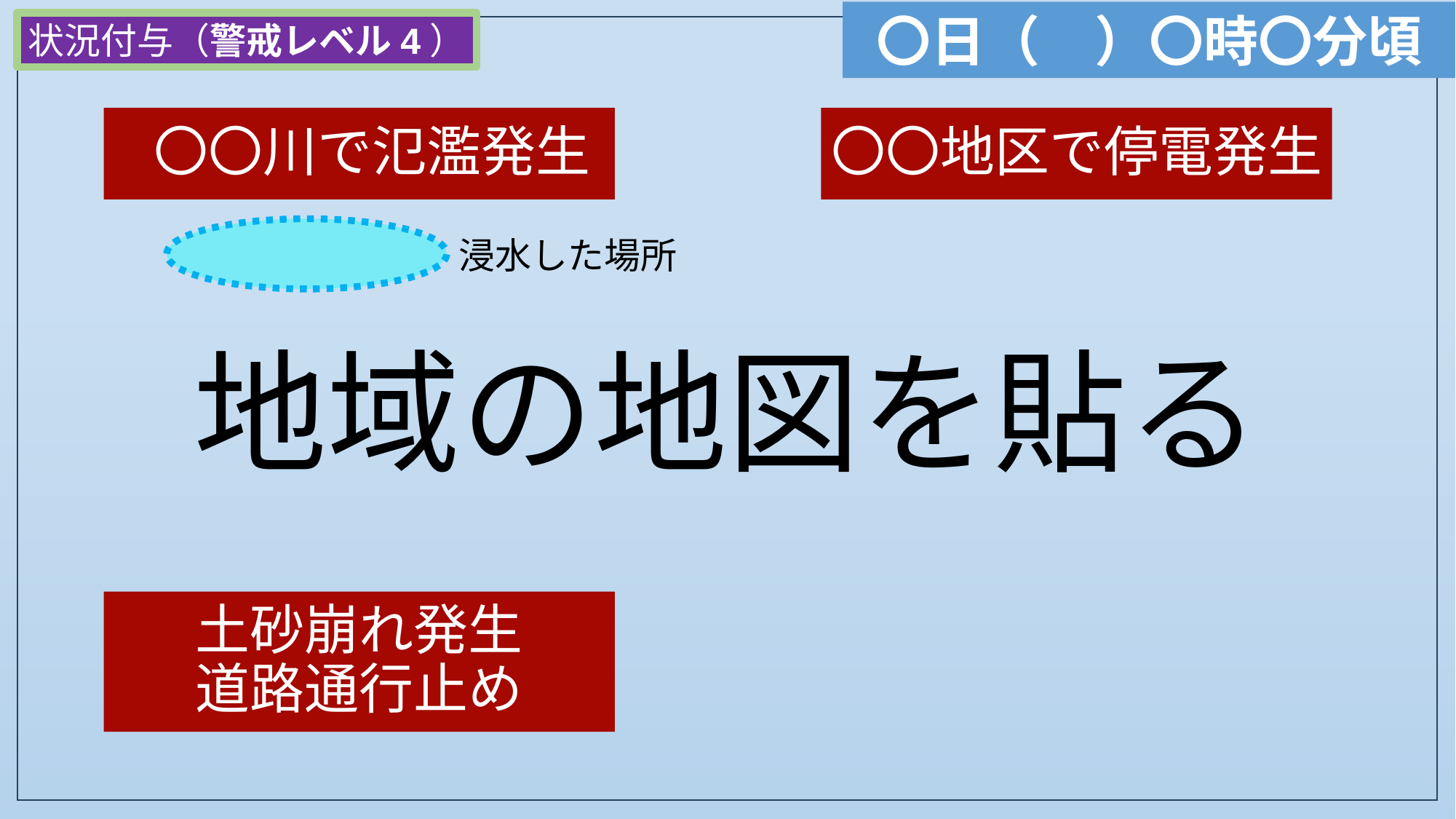

〇日（　）〇時〇分頃
状況付与（警戒レベル4）
地域の地図を貼る
 〇〇川で氾濫発生
〇〇地区で停電発生

浸水した場所
土砂崩れ発生
道路通行止め